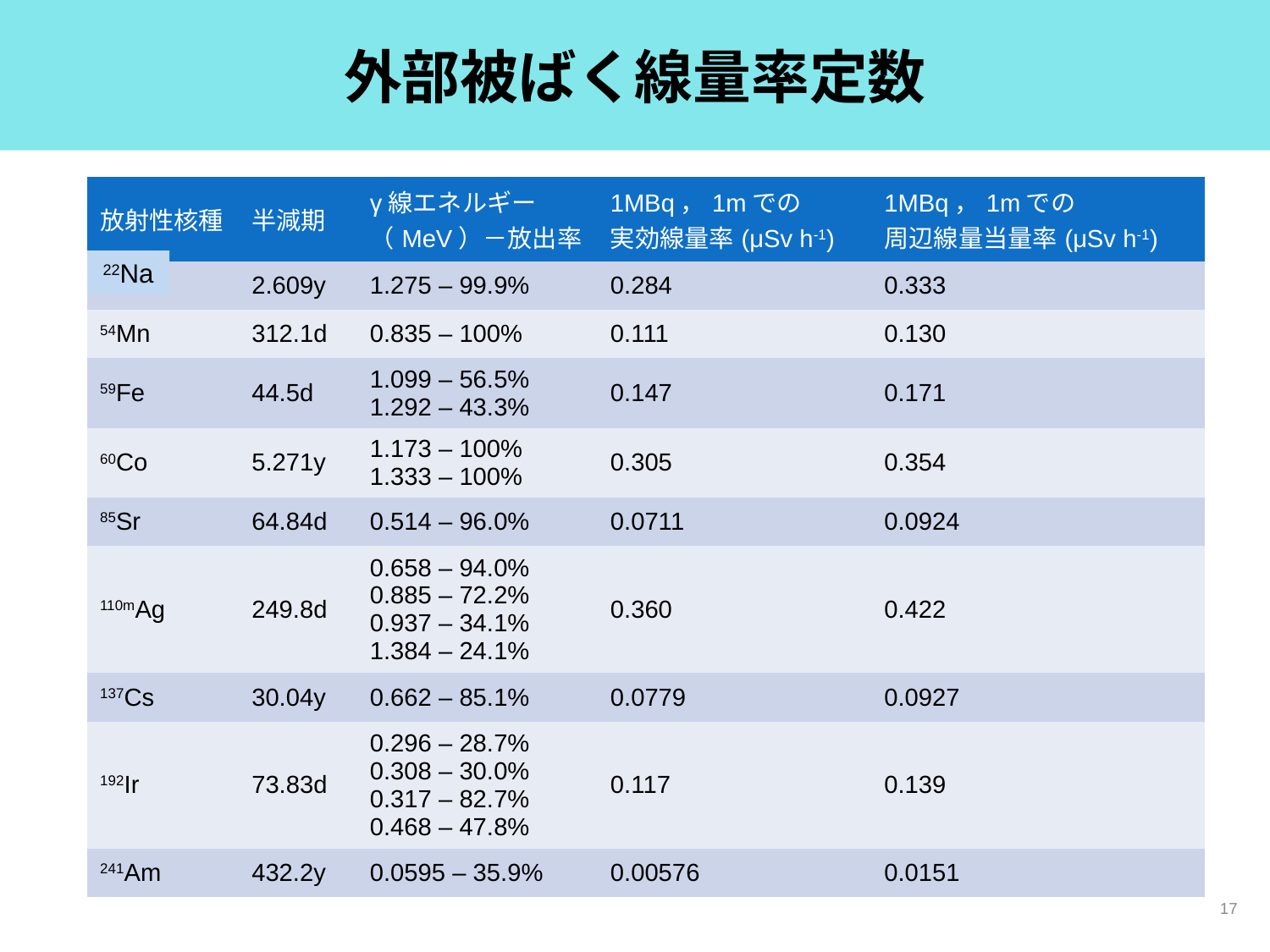

# 外部被ばく線量率定数
| 放射性核種 | 半減期 | γ線エネルギー（MeV）－放出率 | 1MBq，1mでの 実効線量率(μSv h-1) | 1MBq，1mでの 周辺線量当量率(μSv h-1) |
| --- | --- | --- | --- | --- |
| 24Na | 2.609y | 1.275 – 99.9% | 0.284 | 0.333 |
| 54Mn | 312.1d | 0.835 – 100% | 0.111 | 0.130 |
| 59Fe | 44.5d | 1.099 – 56.5% 1.292 – 43.3% | 0.147 | 0.171 |
| 60Co | 5.271y | 1.173 – 100% 1.333 – 100% | 0.305 | 0.354 |
| 85Sr | 64.84d | 0.514 – 96.0% | 0.0711 | 0.0924 |
| 110mAg | 249.8d | 0.658 – 94.0% 0.885 – 72.2% 0.937 – 34.1% 1.384 – 24.1% | 0.360 | 0.422 |
| 137Cs | 30.04y | 0.662 – 85.1% | 0.0779 | 0.0927 |
| 192Ir | 73.83d | 0.296 – 28.7% 0.308 – 30.0% 0.317 – 82.7% 0.468 – 47.8% | 0.117 | 0.139 |
| 241Am | 432.2y | 0.0595 – 35.9% | 0.00576 | 0.0151 |
22Na
17